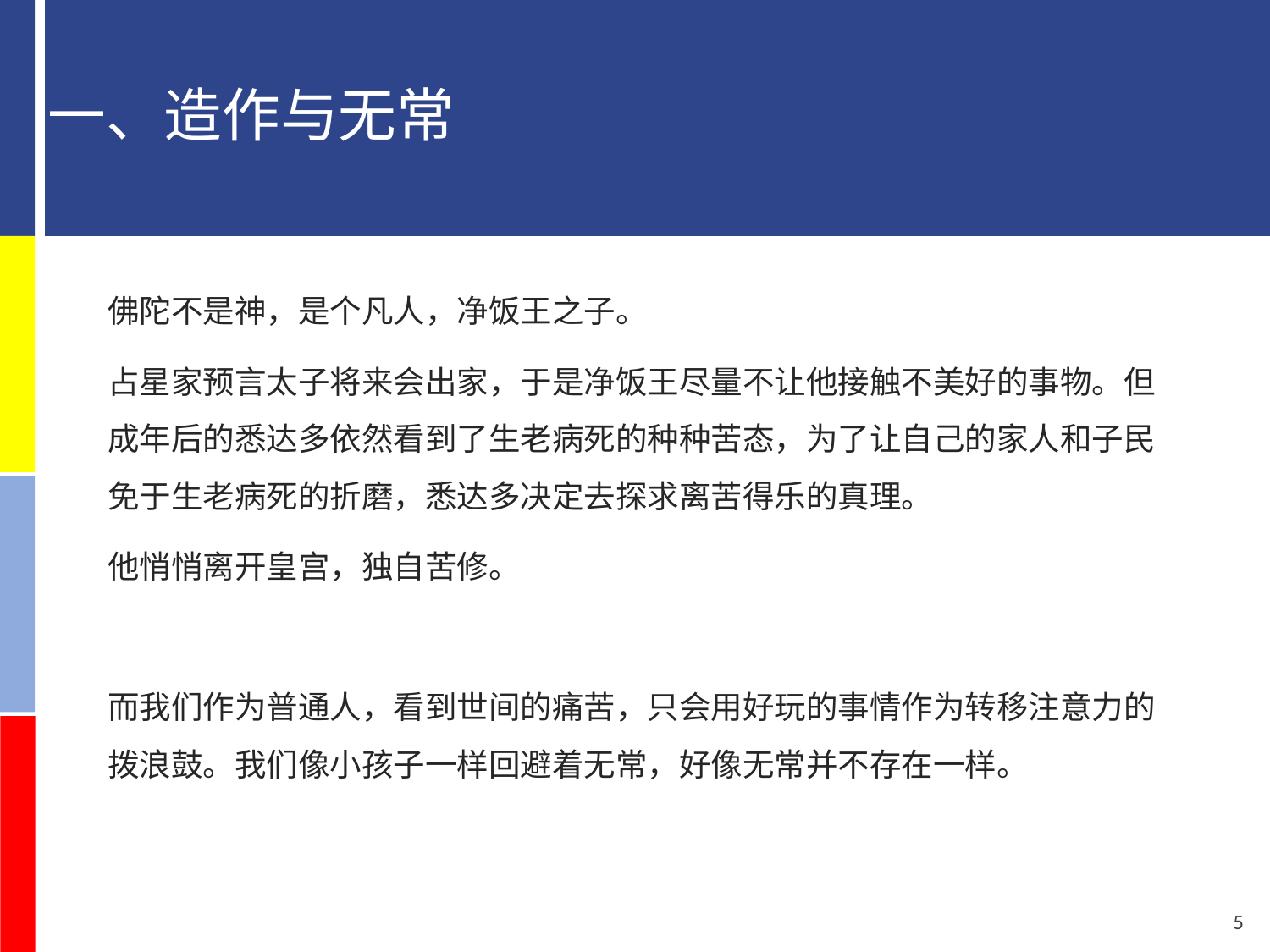

# 一、造作与无常
佛陀不是神，是个凡人，净饭王之子。
占星家预言太子将来会出家，于是净饭王尽量不让他接触不美好的事物。但成年后的悉达多依然看到了生老病死的种种苦态，为了让自己的家人和子民免于生老病死的折磨，悉达多决定去探求离苦得乐的真理。
他悄悄离开皇宫，独自苦修。

而我们作为普通人，看到世间的痛苦，只会用好玩的事情作为转移注意力的拨浪鼓。我们像小孩子一样回避着无常，好像无常并不存在一样。